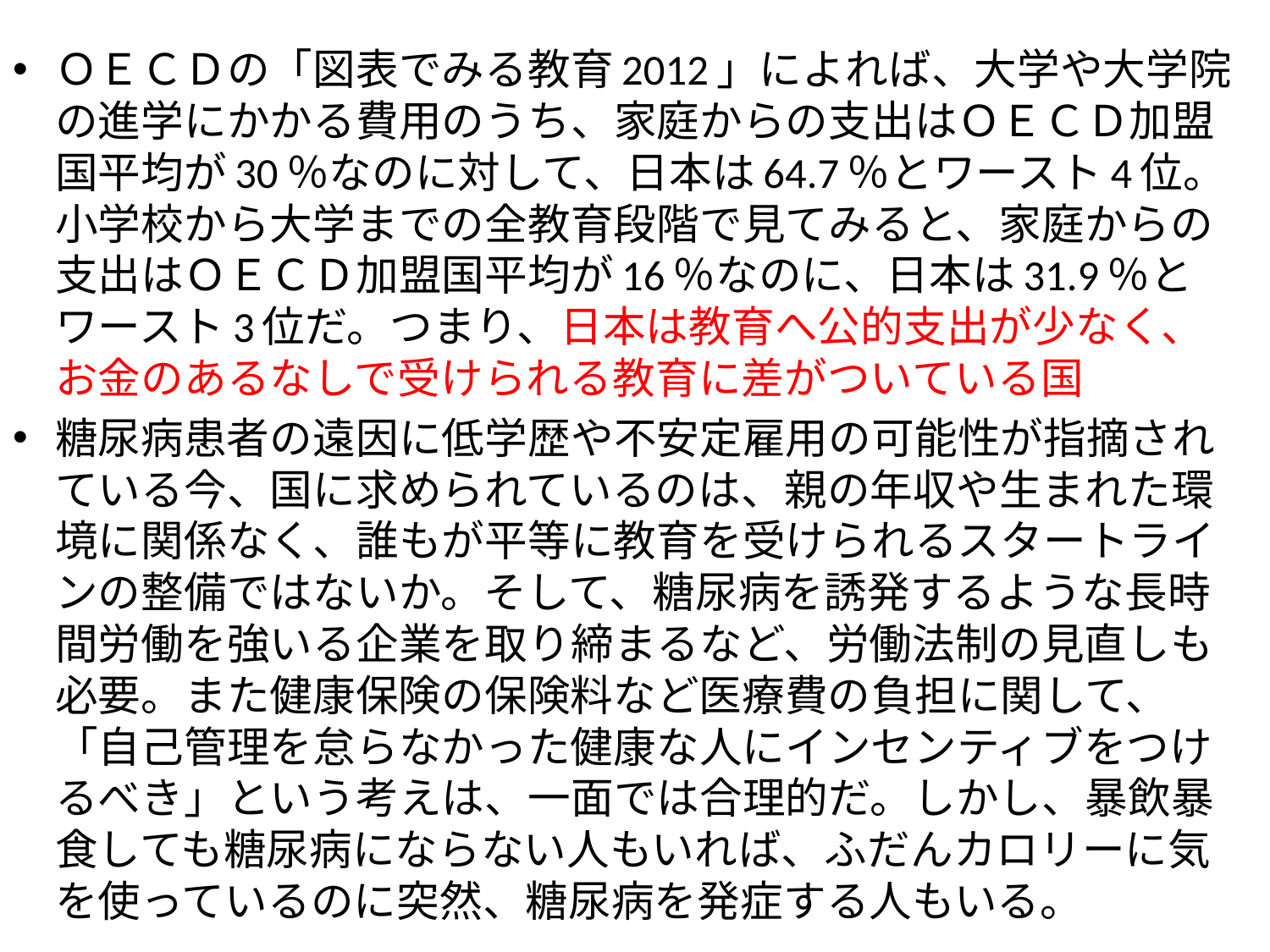

ＯＥＣＤの「図表でみる教育2012」によれば、大学や大学院の進学にかかる費用のうち、家庭からの支出はＯＥＣＤ加盟国平均が30％なのに対して、日本は64.7％とワースト4位。小学校から大学までの全教育段階で見てみると、家庭からの支出はＯＥＣＤ加盟国平均が16％なのに、日本は31.9％とワースト3位だ。つまり、日本は教育へ公的支出が少なく、お金のあるなしで受けられる教育に差がついている国
糖尿病患者の遠因に低学歴や不安定雇用の可能性が指摘されている今、国に求められているのは、親の年収や生まれた環境に関係なく、誰もが平等に教育を受けられるスタートラインの整備ではないか。そして、糖尿病を誘発するような長時間労働を強いる企業を取り締まるなど、労働法制の見直しも必要。また健康保険の保険料など医療費の負担に関して、「自己管理を怠らなかった健康な人にインセンティブをつけるべき」という考えは、一面では合理的だ。しかし、暴飲暴食しても糖尿病にならない人もいれば、ふだんカロリーに気を使っているのに突然、糖尿病を発症する人もいる。